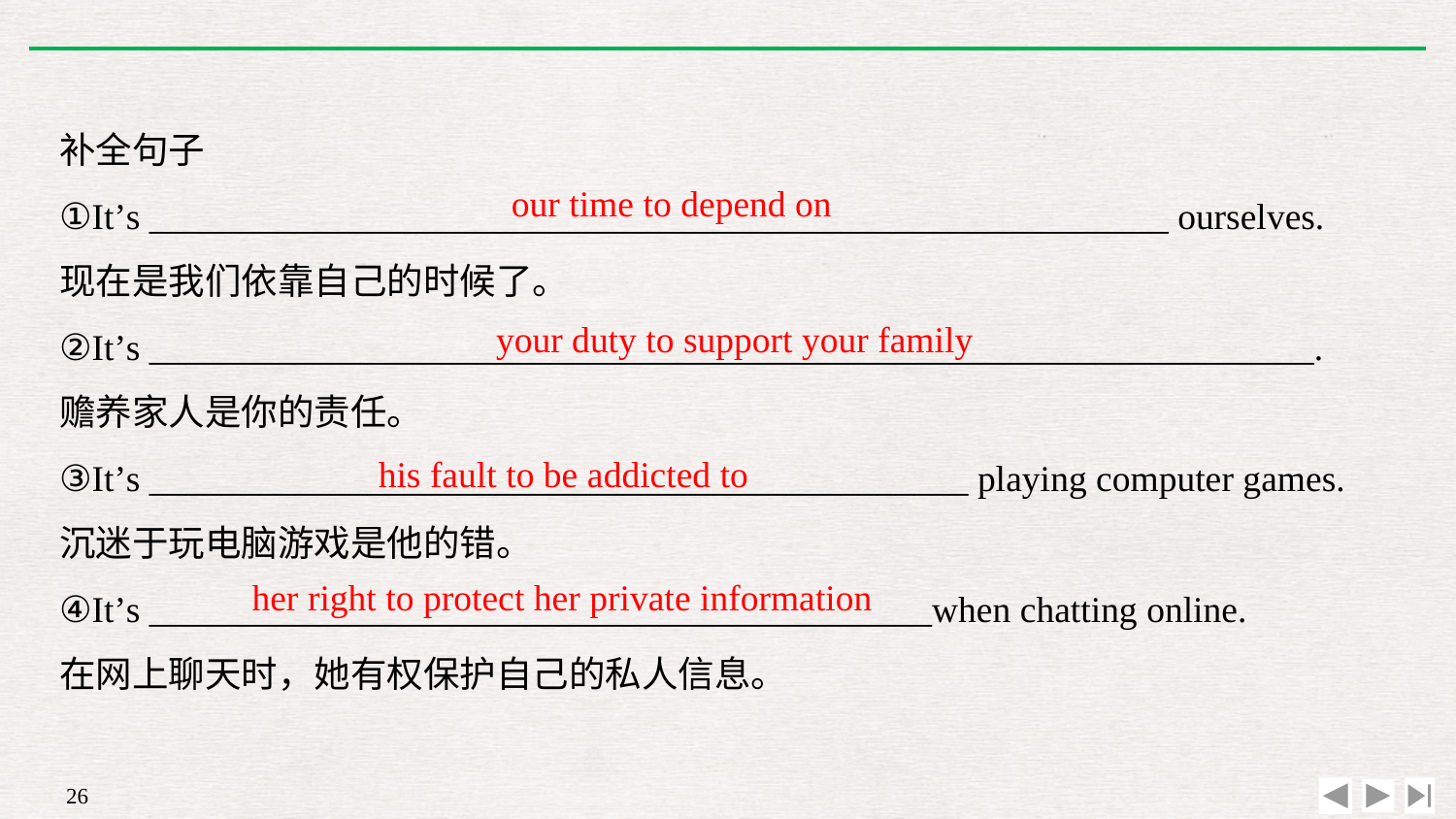

补全句子
①It’s ________________________________________________________ ourselves.
现在是我们依靠自己的时候了。
②It’s ________________________________________________________________.
赡养家人是你的责任。
③It’s _____________________________________________ playing computer games.
沉迷于玩电脑游戏是他的错。
④It’s ___________________________________________when chatting online.
在网上聊天时，她有权保护自己的私人信息。
our time to depend on
your duty to support your family
his fault to be addicted to
her right to protect her private information